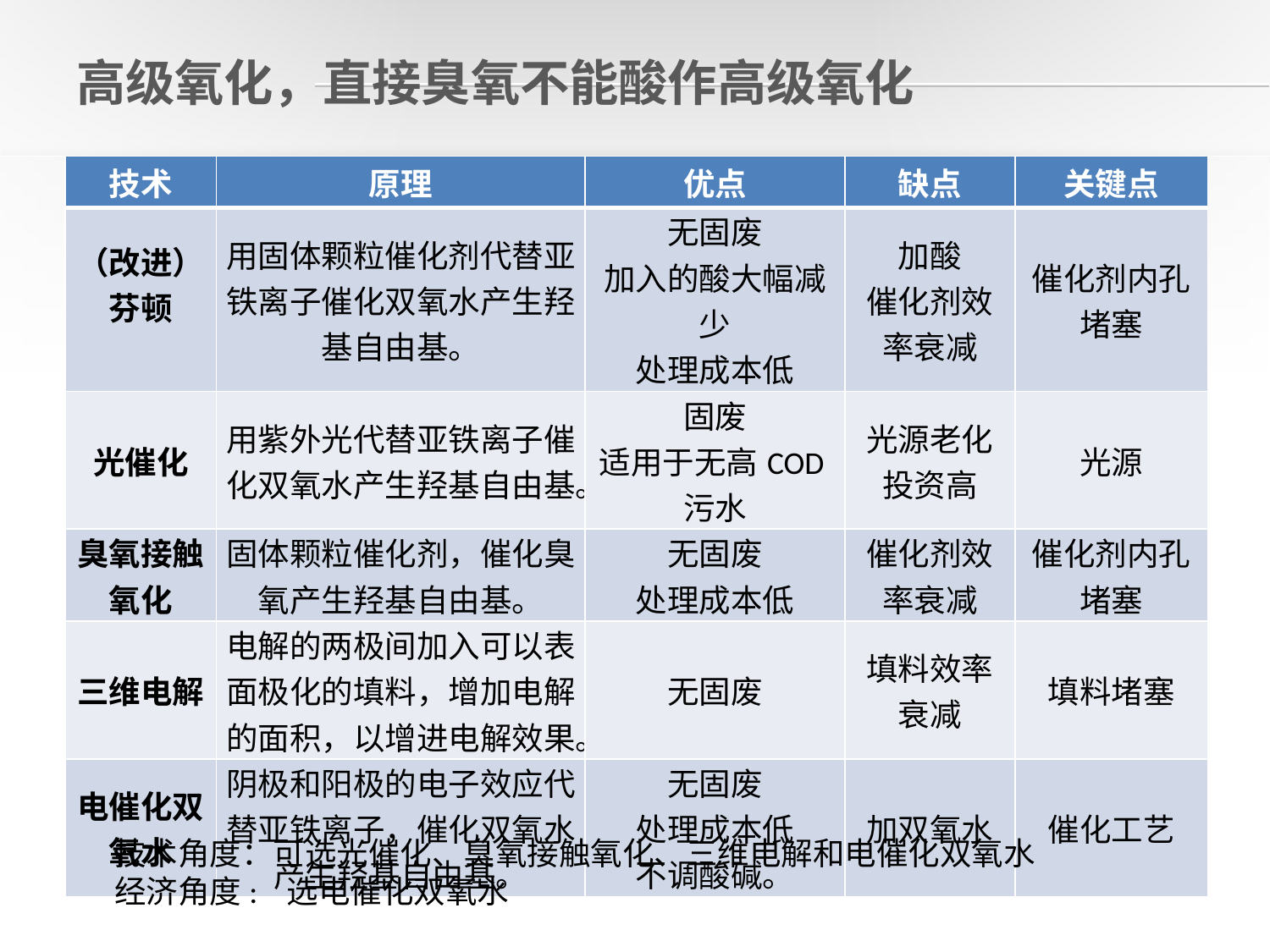

# 高级氧化，直接臭氧不能酸作高级氧化
| 技术 | 原理 | 优点 | 缺点 | 关键点 |
| --- | --- | --- | --- | --- |
| （改进）芬顿 | 用固体颗粒催化剂代替亚铁离子催化双氧水产生羟基自由基。 | 无固废 加入的酸大幅减少 处理成本低 | 加酸 催化剂效率衰减 | 催化剂内孔堵塞 |
| 光催化 | 用紫外光代替亚铁离子催化双氧水产生羟基自由基。 | 固废 适用于无高COD污水 | 光源老化 投资高 | 光源 |
| 臭氧接触氧化 | 固体颗粒催化剂，催化臭氧产生羟基自由基。 | 无固废 处理成本低 | 催化剂效率衰减 | 催化剂内孔堵塞 |
| 三维电解 | 电解的两极间加入可以表面极化的填料，增加电解的面积，以增进电解效果。 | 无固废 | 填料效率衰减 | 填料堵塞 |
| 电催化双氧水 | 阴极和阳极的电子效应代替亚铁离子，催化双氧水产生羟基自由基。 | 无固废 处理成本低 不调酸碱。 | 加双氧水 | 催化工艺 |

技术角度：可选光催化、臭氧接触氧化、三维电解和电催化双氧水
经济角度:   选电催化双氧水